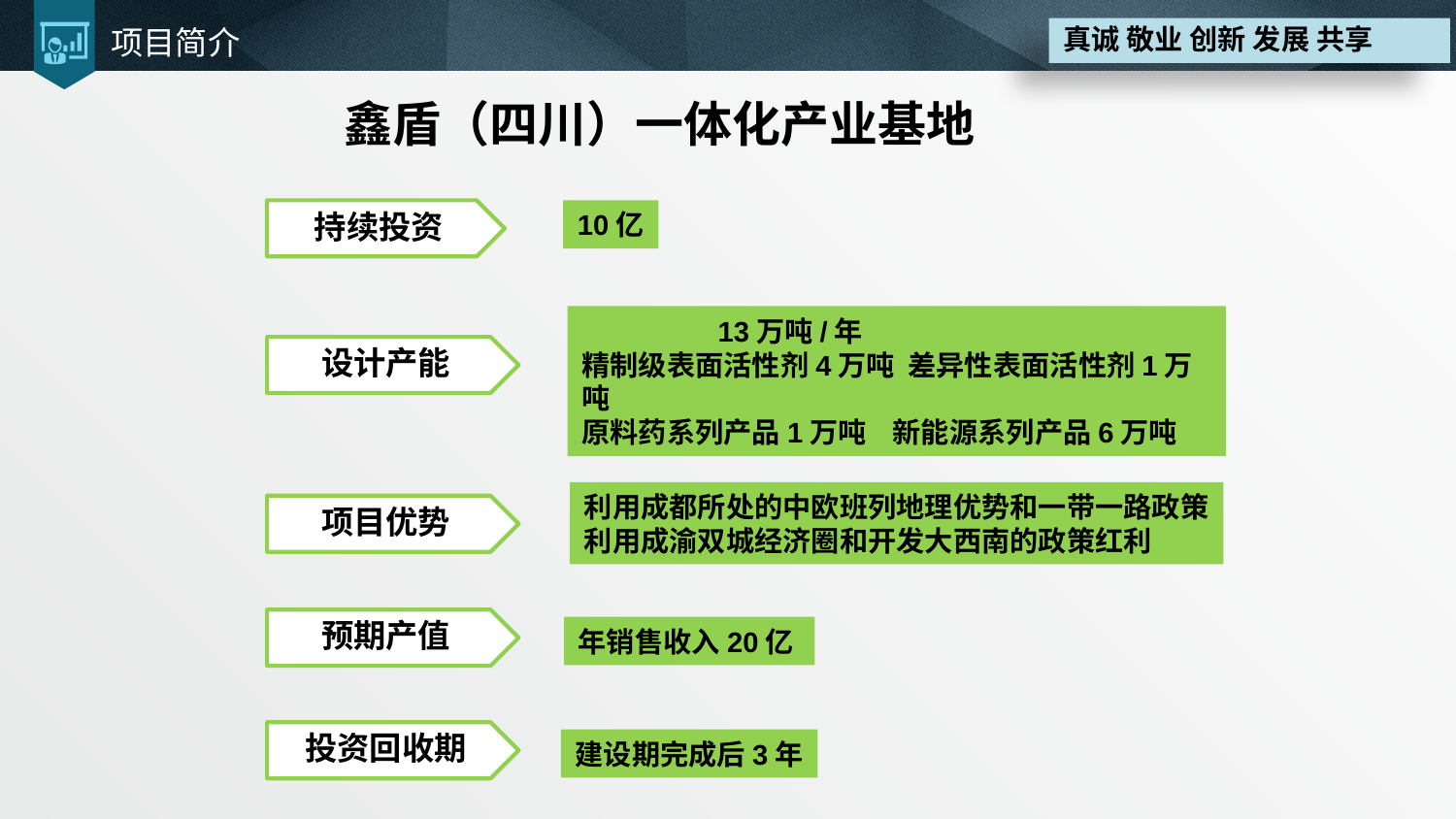

# 项目简介

鑫盾（四川）一体化产业基地
持续投资
10亿
                 13万吨/年
精制级表面活性剂4万吨  差异性表面活性剂1万吨
原料药系列产品1万吨    新能源系列产品6万吨
设计产能
利用成都所处的中欧班列地理优势和一带一路政策
利用成渝双城经济圈和开发大西南的政策红利
项目优势
预期产值
年销售收入20亿
投资回收期
建设期完成后3年